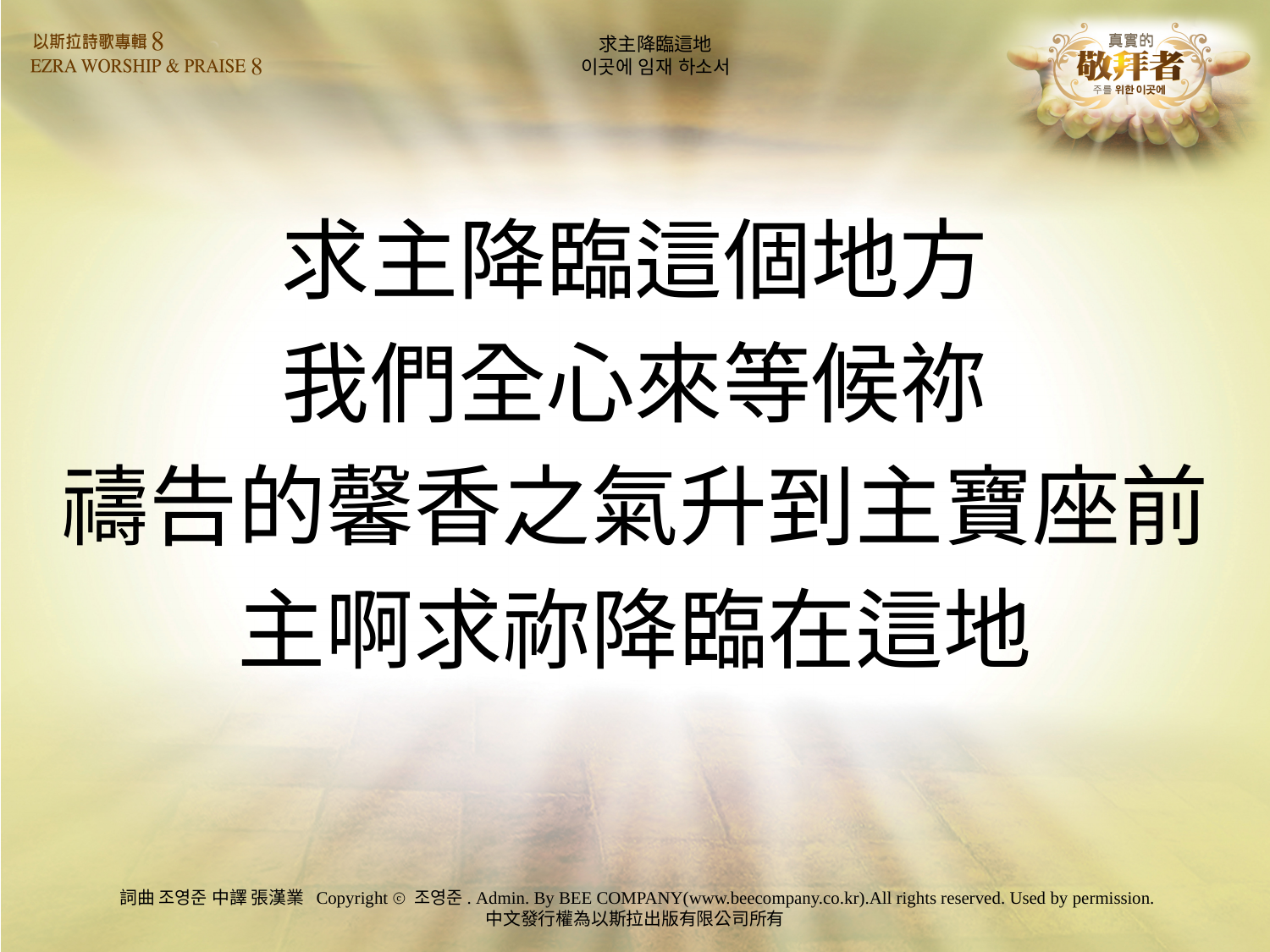

# 求主降臨這地 이곳에 임재 하소서
求主降臨這個地方
我們全心來等候祢
禱告的馨香之氣升到主寶座前
主啊求祢降臨在這地

詞曲 조영준 中譯 張漢業  Copyright ⓒ 조영준. Admin. By BEE COMPANY(www.beecompany.co.kr).All rights reserved. Used by permission.
中文發行權為以斯拉出版有限公司所有